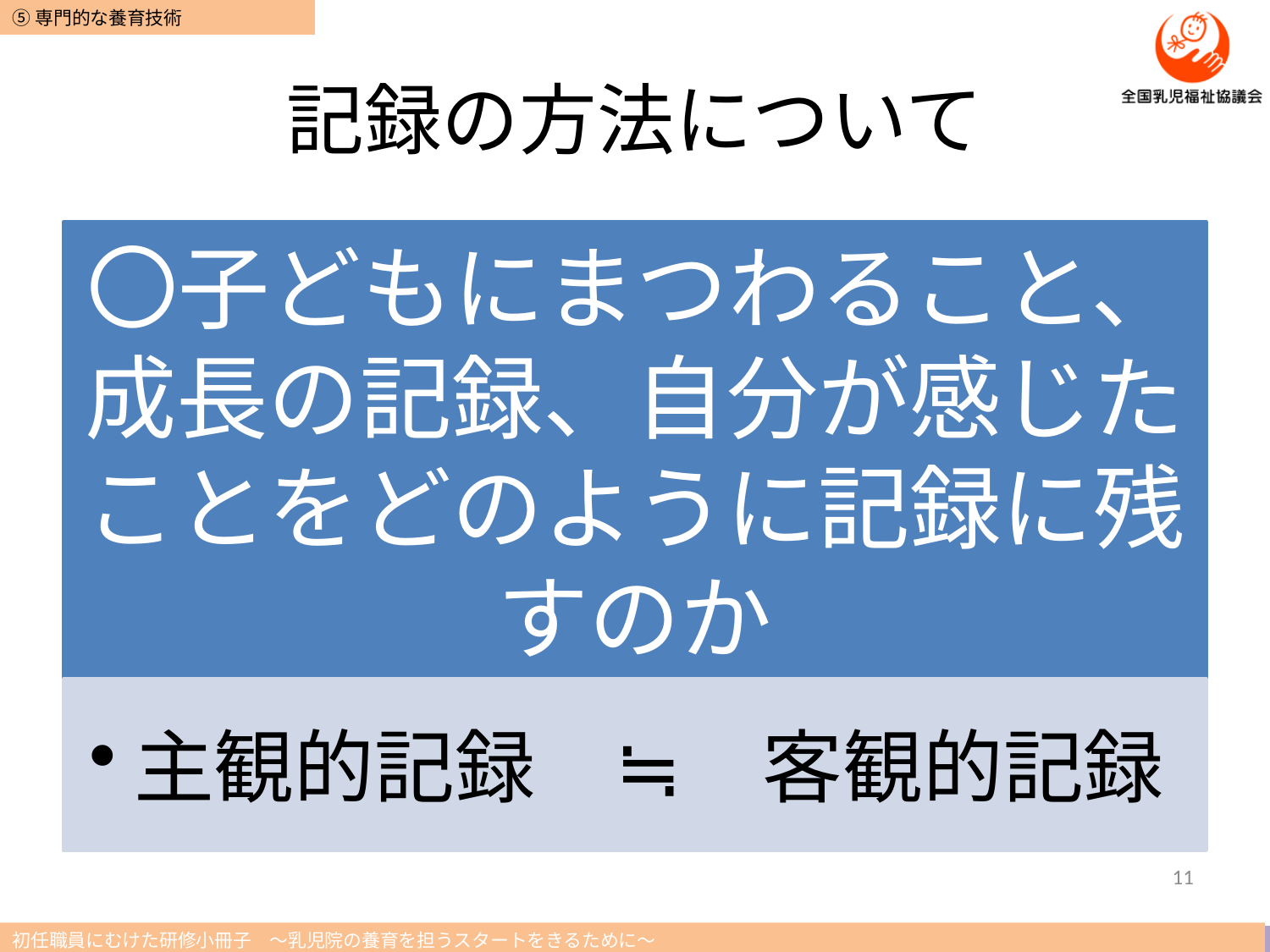

# 記録の方法について
〇子どもにまつわること、成長の記録、自分が感じたことをどのように記録に残すのか
主観的記録　≒　客観的記録
11